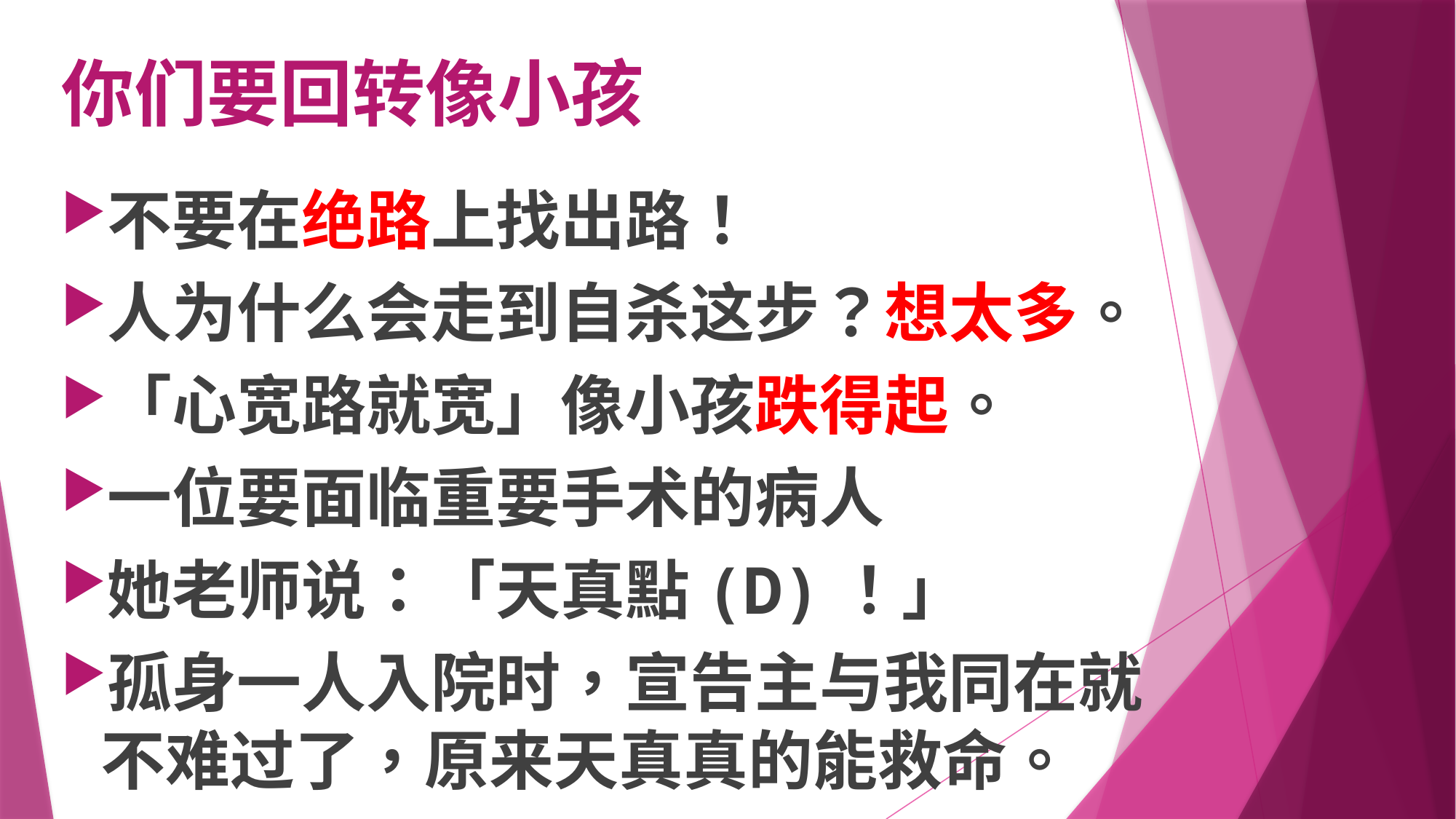

# 你们要回转像小孩
不要在绝路上找出路！
人为什么会走到自杀这步？想太多。
「心宽路就宽」像小孩跌得起。
一位要面临重要手术的病人
她老师说：「天真點(D)！」
孤身一人入院时，宣告主与我同在就不难过了，原来天真真的能救命。